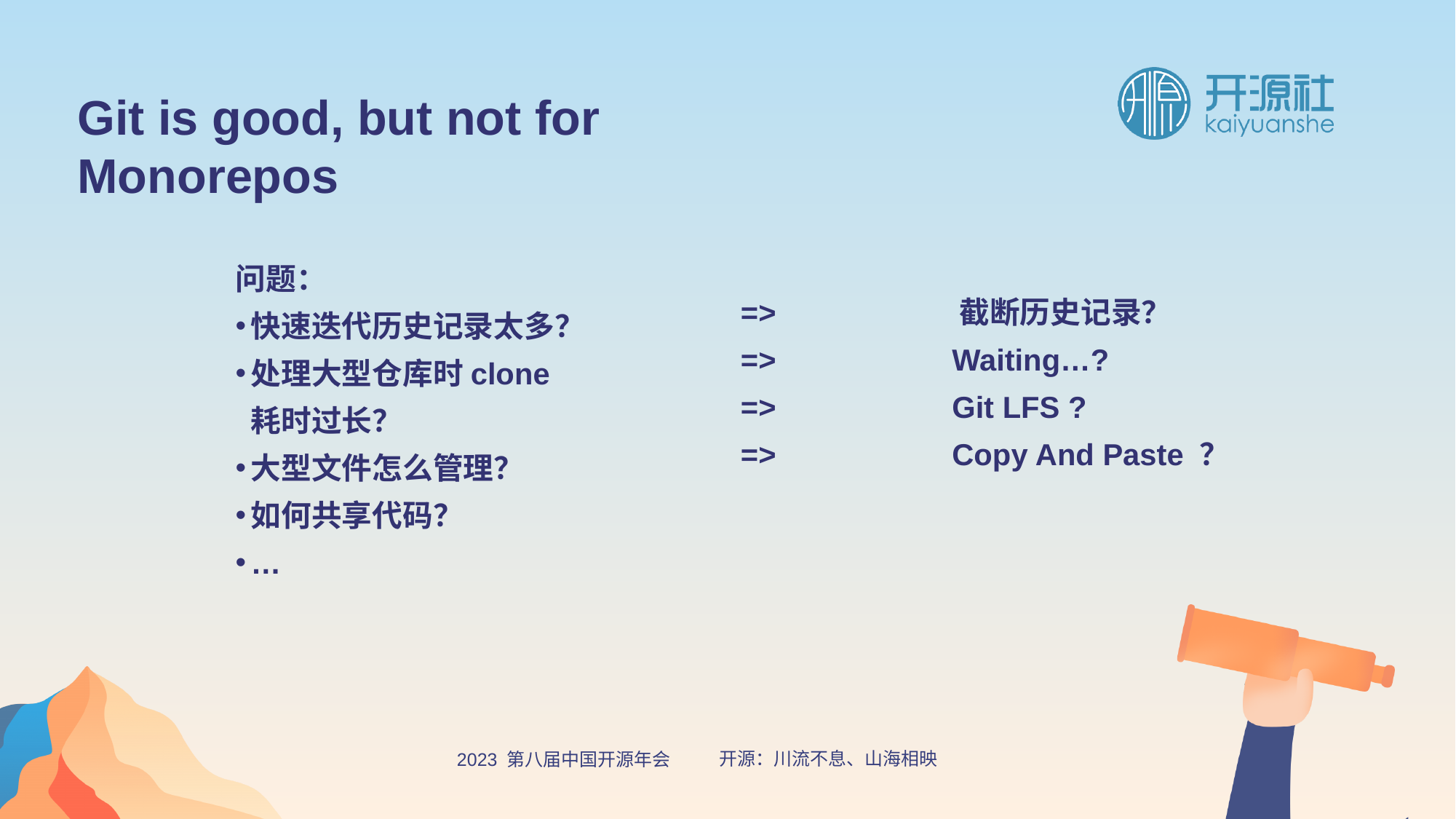

Git is good, but not for Monorepos
问题：
快速迭代历史记录太多？
处理大型仓库时clone耗时过长？
大型文件怎么管理？
如何共享代码？
…

=>                     截断历史记录？
=>                     Waiting…?
=>                     Git LFS ?
=>                     Copy And Paste ？